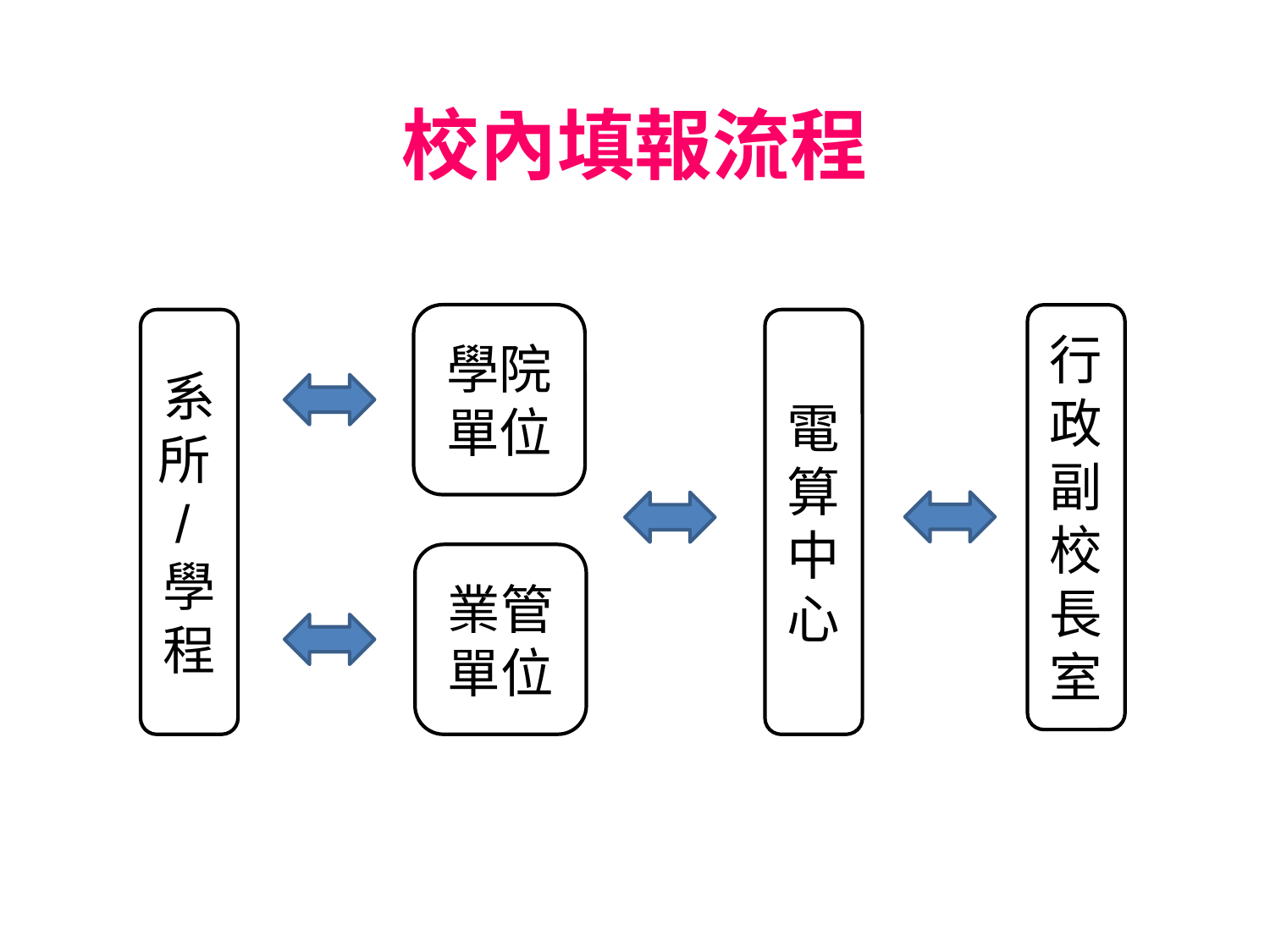

# 校內填報流程
學院單位
行政副校長室
系所/學程
電算中心

業管單位